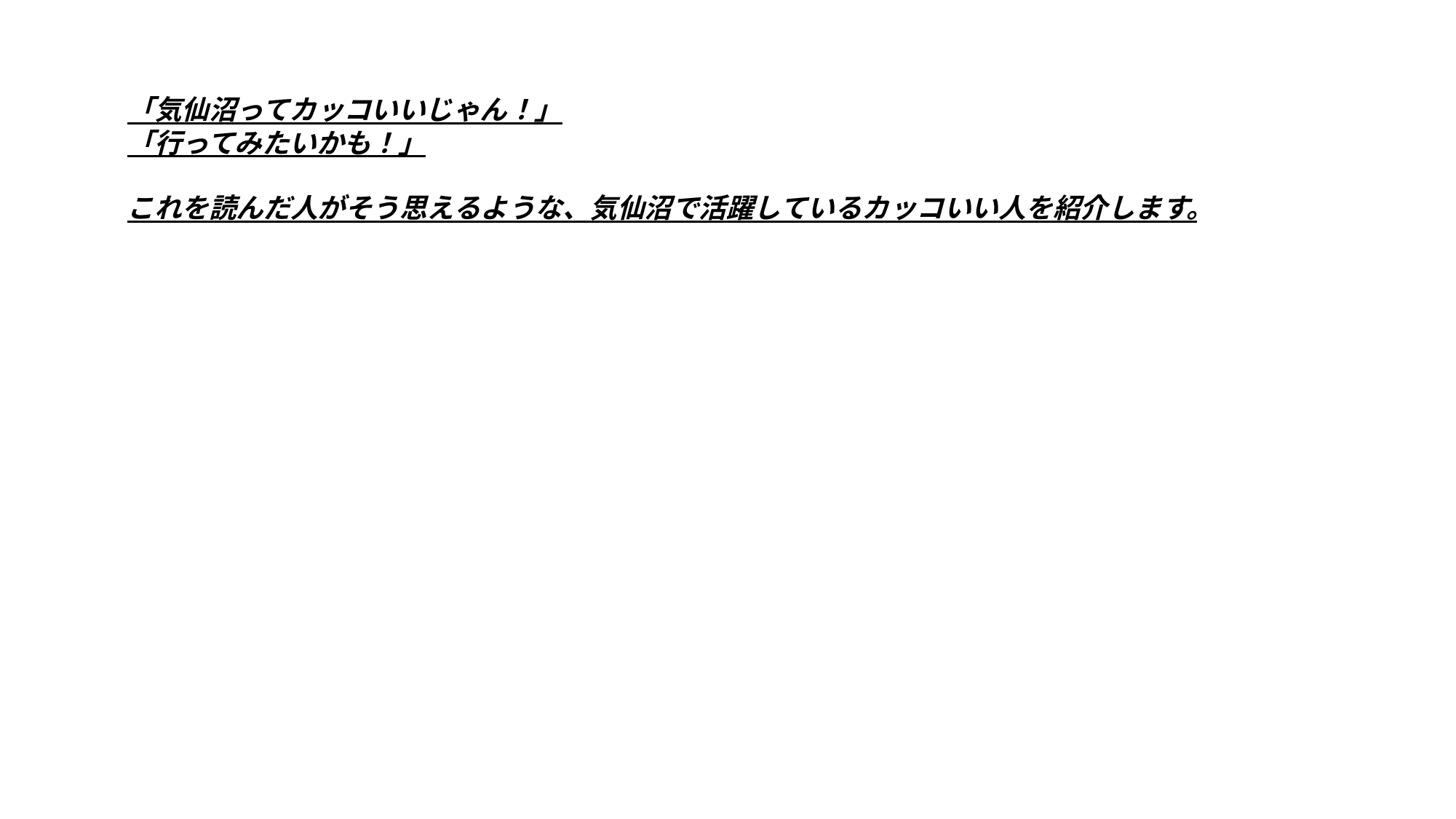

「気仙沼ってカッコいいじゃん！」
「行ってみたいかも！」

これを読んだ人がそう思えるような、気仙沼で活躍しているカッコいい人を紹介します。